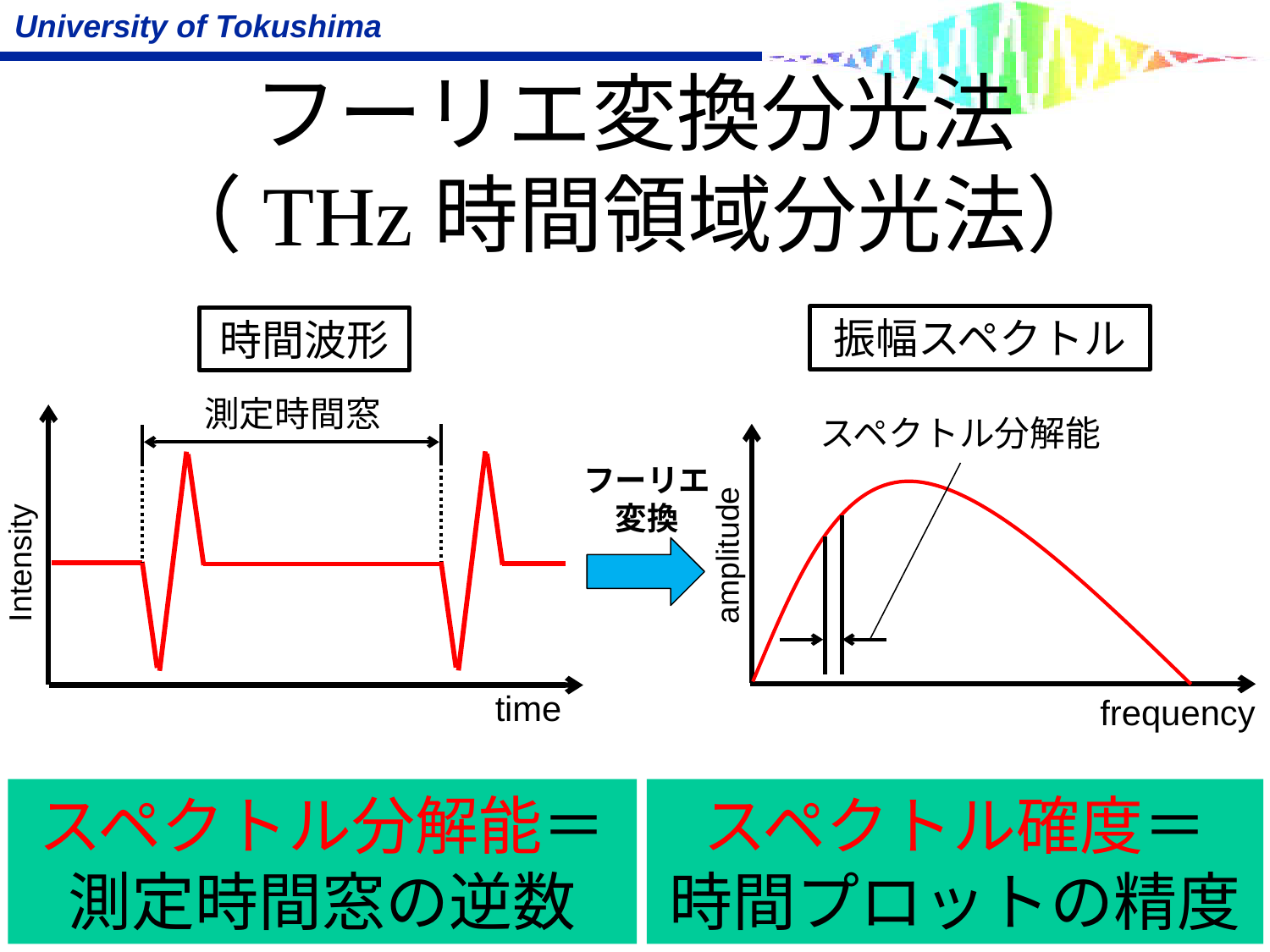

# フーリエ変換分光法 （THz時間領域分光法）
振幅スペクトル
時間波形
測定時間窓
Intensity
time
スペクトル分解能
amplitude
frequency

フーリエ変換

スペクトル確度＝
時間プロットの精度
スペクトル分解能＝測定時間窓の逆数